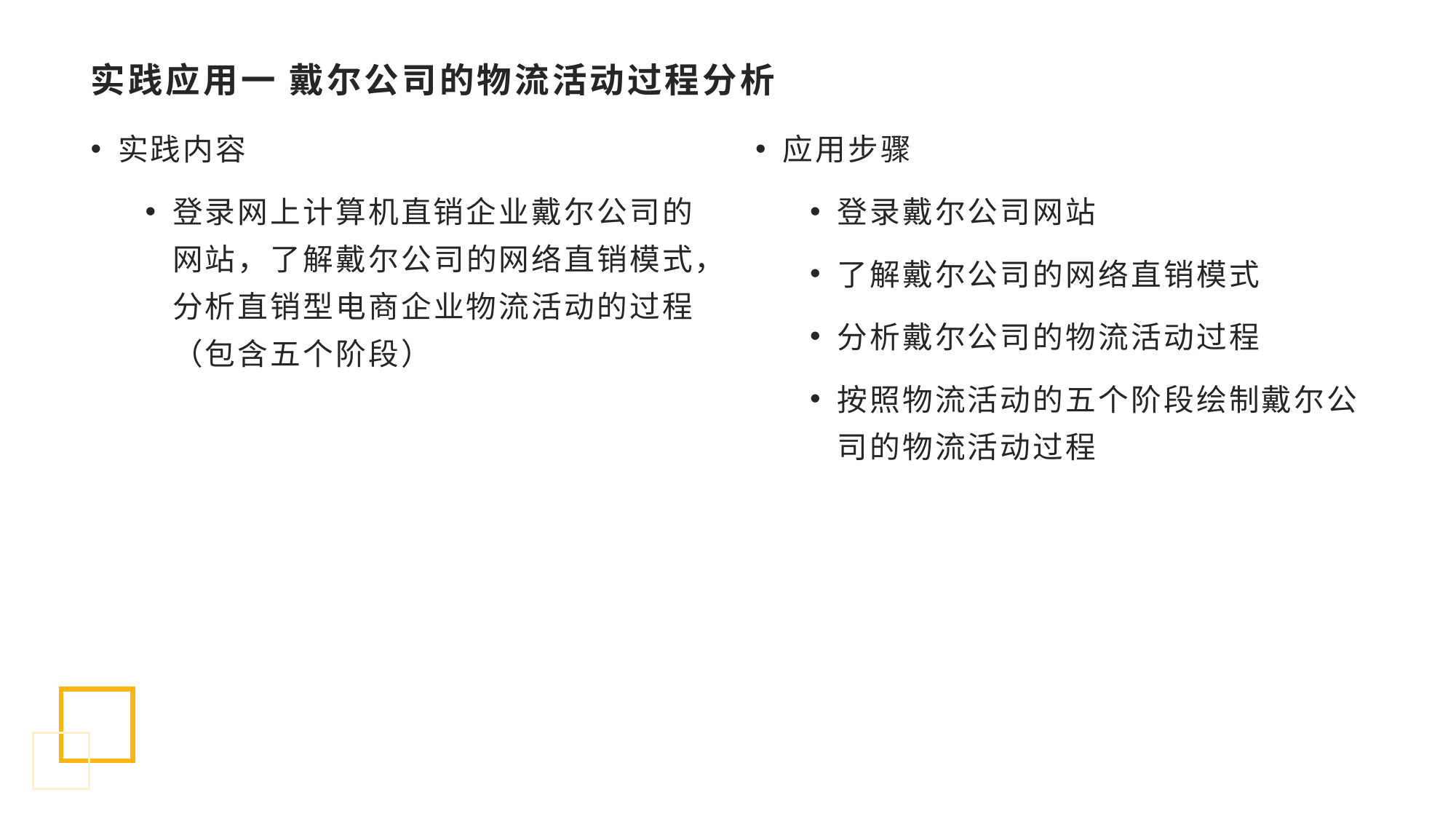

# 实践应用一 戴尔公司的物流活动过程分析
应用步骤
登录戴尔公司网站
了解戴尔公司的网络直销模式
分析戴尔公司的物流活动过程
按照物流活动的五个阶段绘制戴尔公司的物流活动过程
实践内容
登录网上计算机直销企业戴尔公司的网站，了解戴尔公司的网络直销模式，分析直销型电商企业物流活动的过程（包含五个阶段）